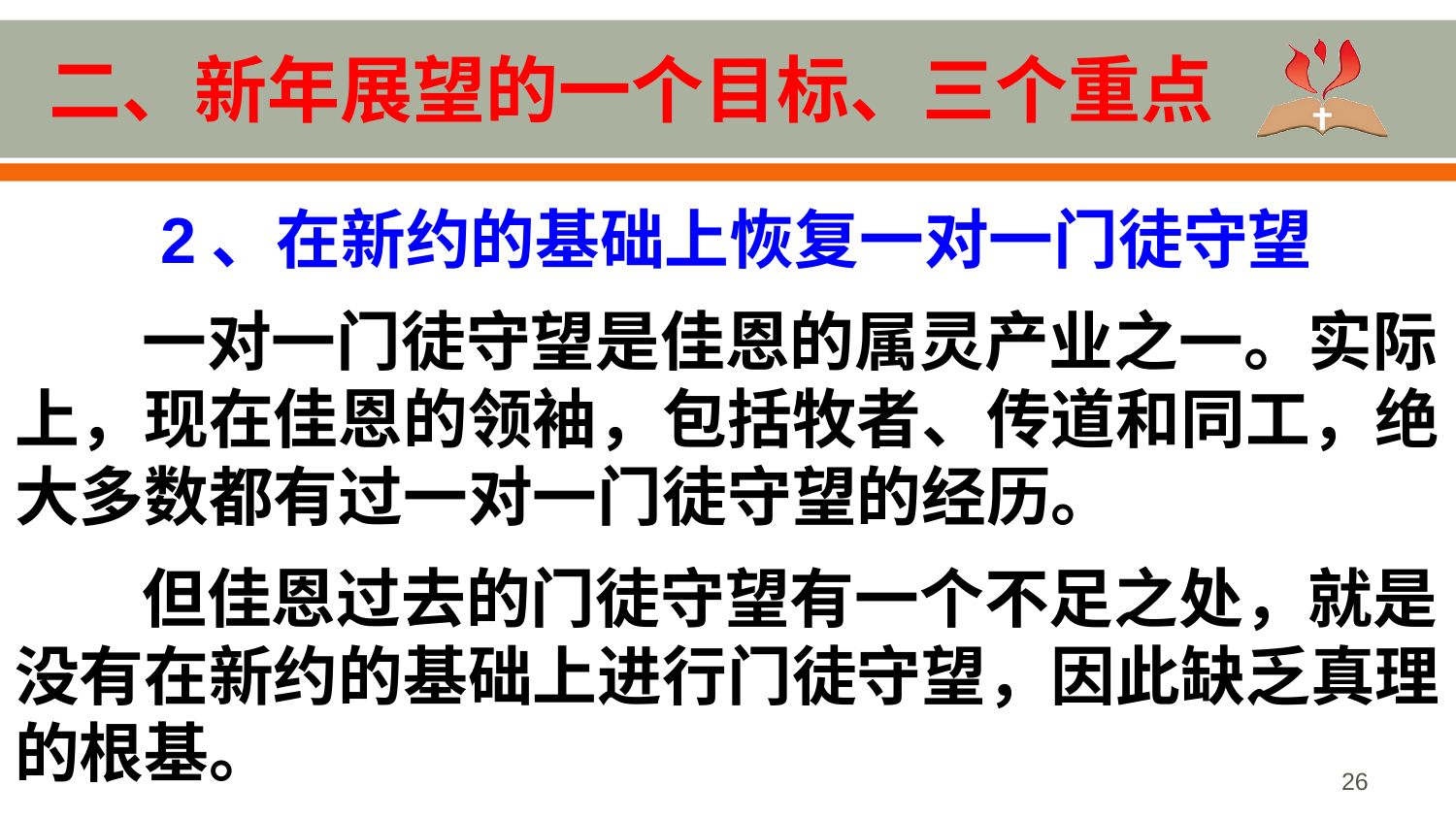

# 二、新年展望的一个目标、三个重点
	2、在新约的基础上恢复一对一门徒守望
一对一门徒守望是佳恩的属灵产业之一。实际上，现在佳恩的领袖，包括牧者、传道和同工，绝大多数都有过一对一门徒守望的经历。
但佳恩过去的门徒守望有一个不足之处，就是没有在新约的基础上进行门徒守望，因此缺乏真理的根基。

26